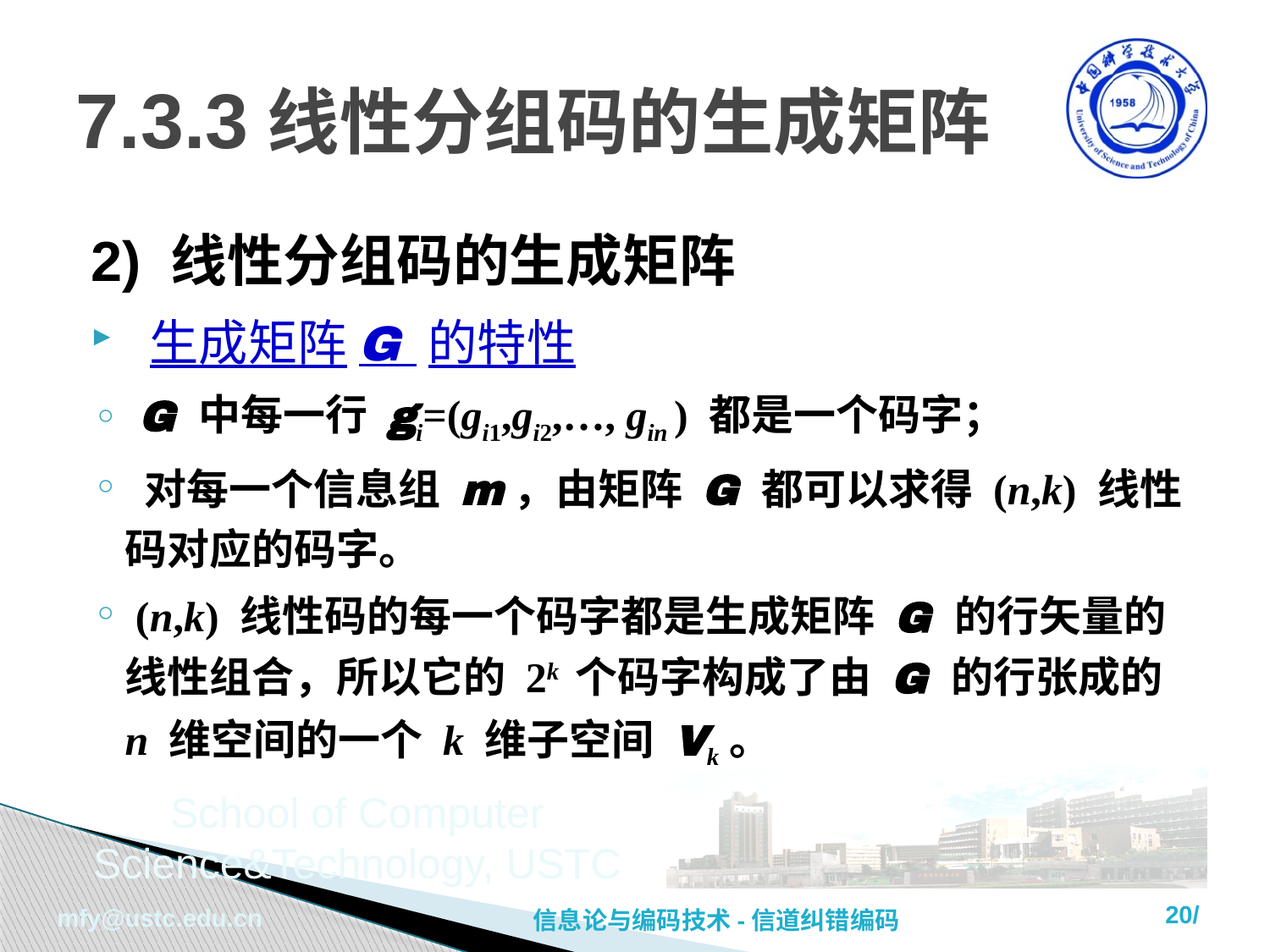

# 7.3.3线性分组码的生成矩阵
2) 线性分组码的生成矩阵
 生成矩阵G 的特性
 G 中每一行 gi=(gi1,gi2,…, gin ) 都是一个码字；
 对每一个信息组 m，由矩阵 G 都可以求得 (n,k) 线性码对应的码字。
 (n,k) 线性码的每一个码字都是生成矩阵 G 的行矢量的线性组合，所以它的 2k 个码字构成了由 G 的行张成的 n 维空间的一个 k 维子空间 Vk。